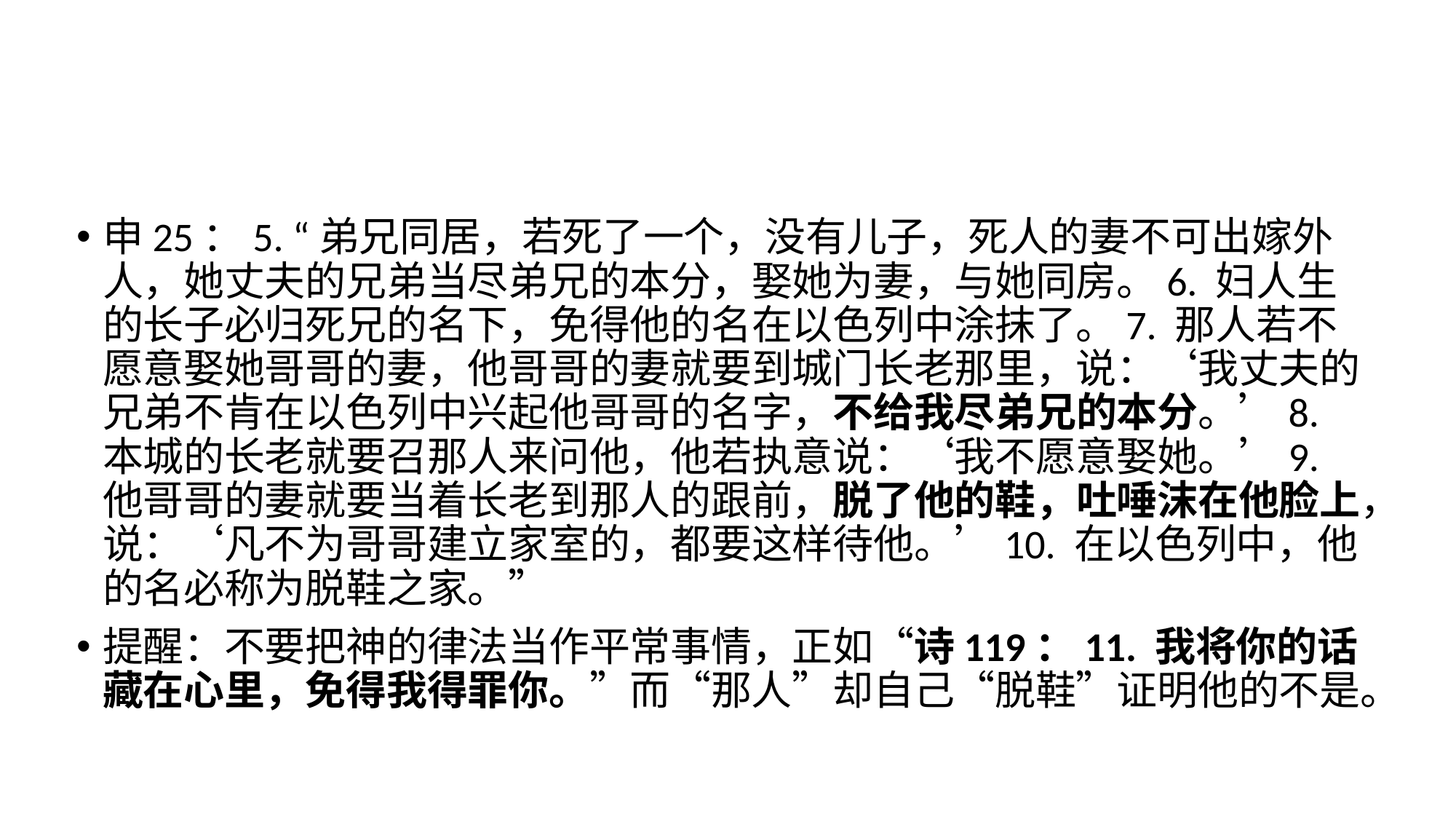

申25：5. “弟兄同居，若死了一个，没有儿子，死人的妻不可出嫁外人，她丈夫的兄弟当尽弟兄的本分，娶她为妻，与她同房。6. 妇人生的长子必归死兄的名下，免得他的名在以色列中涂抹了。7. 那人若不愿意娶她哥哥的妻，他哥哥的妻就要到城门长老那里，说：‘我丈夫的兄弟不肯在以色列中兴起他哥哥的名字，不给我尽弟兄的本分。’8. 本城的长老就要召那人来问他，他若执意说：‘我不愿意娶她。’9. 他哥哥的妻就要当着长老到那人的跟前，脱了他的鞋，吐唾沫在他脸上，说：‘凡不为哥哥建立家室的，都要这样待他。’10. 在以色列中，他的名必称为脱鞋之家。”
提醒：不要把神的律法当作平常事情，正如“诗119：11. 我将你的话藏在心里，免得我得罪你。”而“那人”却自己“脱鞋”证明他的不是。